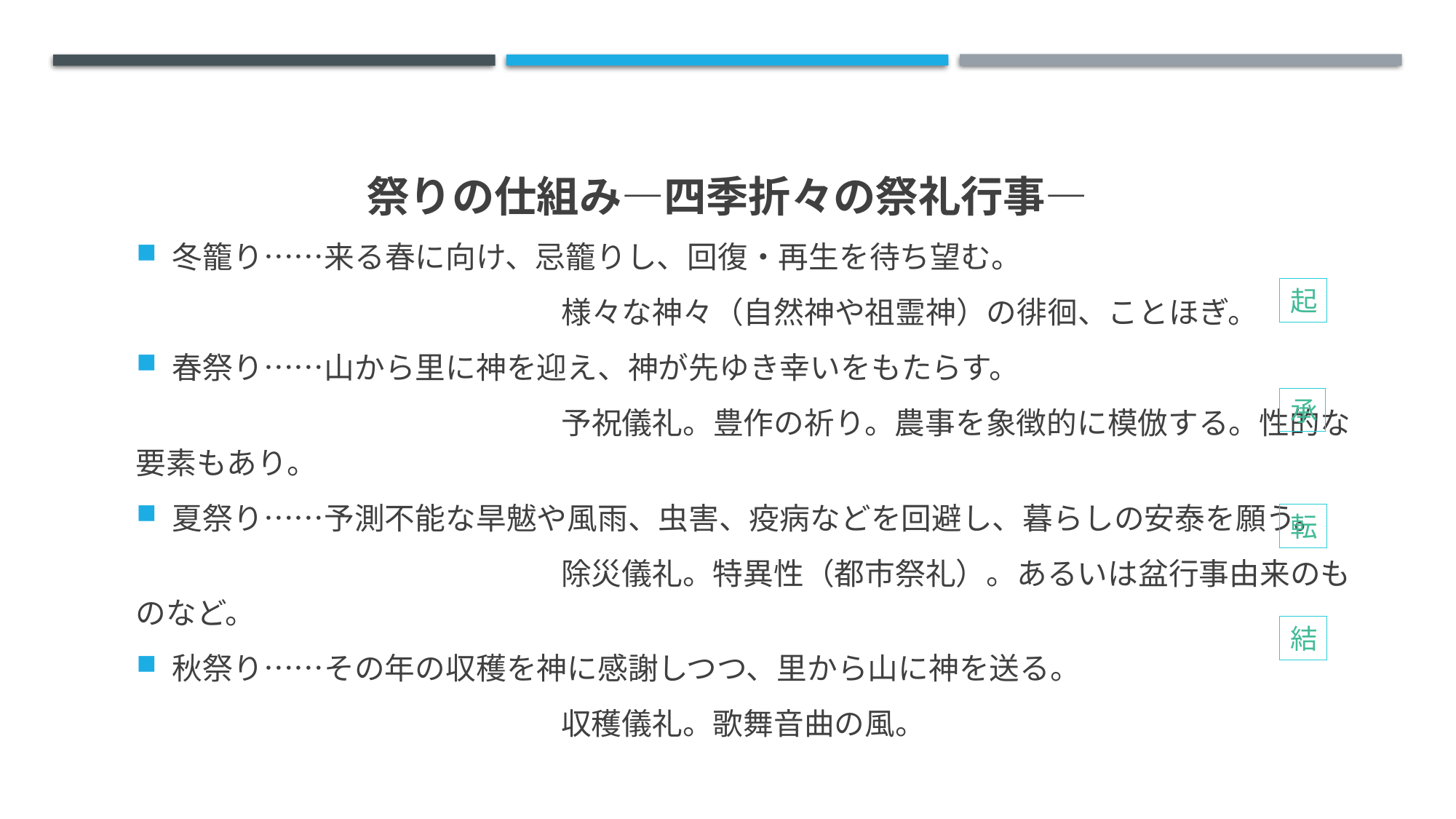

# 祭りの仕組み―四季折々の祭礼行事―
冬籠り……来る春に向け、忌籠りし、回復・再生を待ち望む。
　　　　　　　　　　　　　　様々な神々（自然神や祖霊神）の徘徊、ことほぎ。
春祭り……山から里に神を迎え、神が先ゆき幸いをもたらす。
　　　　　　　　　　　　　　予祝儀礼。豊作の祈り。農事を象徴的に模倣する。性的な要素もあり。
夏祭り……予測不能な旱魃や風雨、虫害、疫病などを回避し、暮らしの安泰を願う。
　　　　　　　　　　　　　　除災儀礼。特異性（都市祭礼）。あるいは盆行事由来のものなど。
秋祭り……その年の収穫を神に感謝しつつ、里から山に神を送る。
　　　　　　　　　　　　　　収穫儀礼。歌舞音曲の風。
起
承
転
結